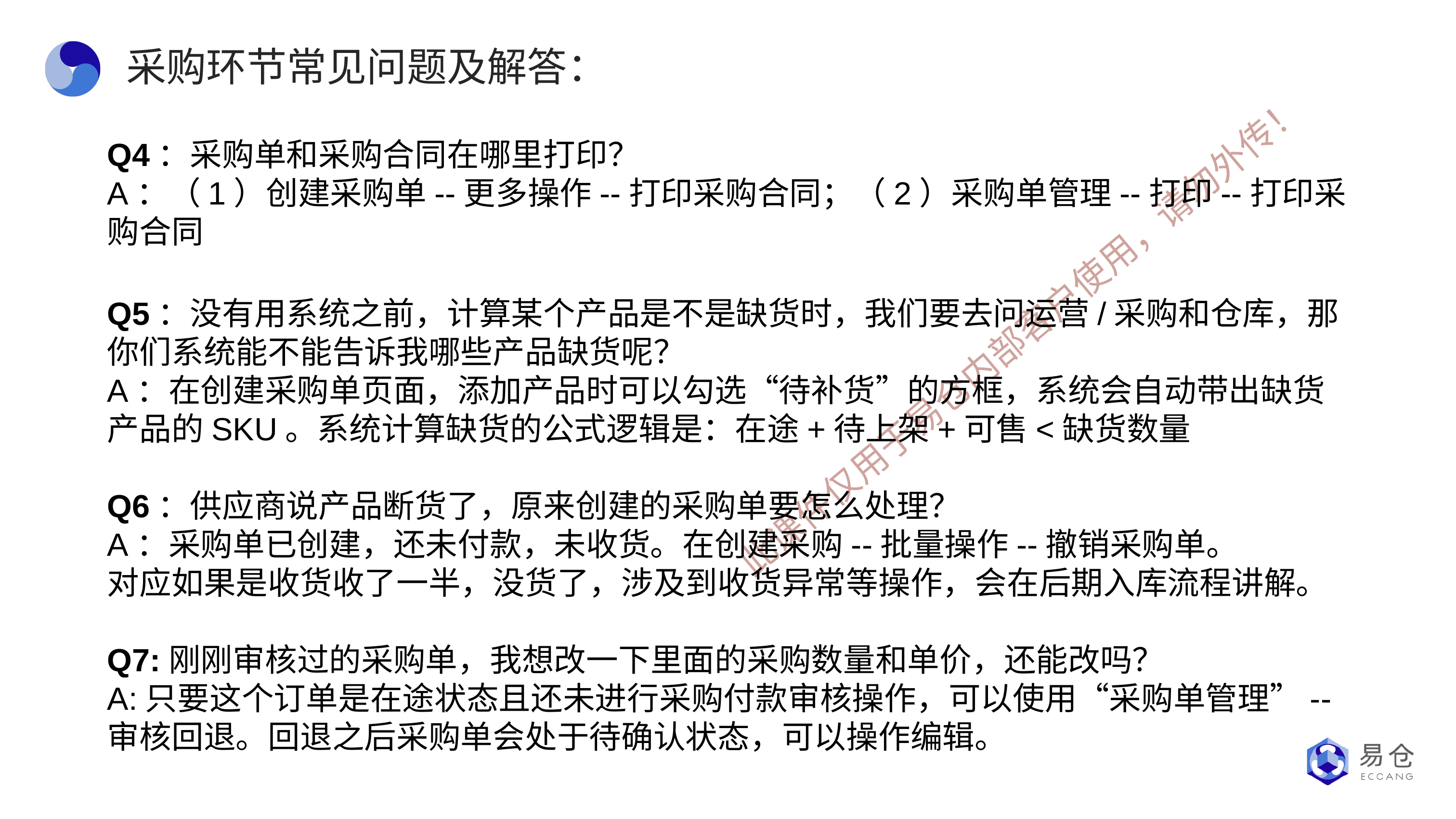

采购环节常见问题及解答：
Q4：采购单和采购合同在哪里打印？
A：（1）创建采购单--更多操作--打印采购合同；（2）采购单管理--打印--打印采购合同
Q5：没有用系统之前，计算某个产品是不是缺货时，我们要去问运营/采购和仓库，那你们系统能不能告诉我哪些产品缺货呢？
A：在创建采购单页面，添加产品时可以勾选“待补货”的方框，系统会自动带出缺货产品的SKU。系统计算缺货的公式逻辑是：在途+待上架+可售<缺货数量
Q6：供应商说产品断货了，原来创建的采购单要怎么处理？
A：采购单已创建，还未付款，未收货。在创建采购--批量操作--撤销采购单。
对应如果是收货收了一半，没货了，涉及到收货异常等操作，会在后期入库流程讲解。
Q7:刚刚审核过的采购单，我想改一下里面的采购数量和单价，还能改吗？
A:只要这个订单是在途状态且还未进行采购付款审核操作，可以使用“采购单管理”--审核回退。回退之后采购单会处于待确认状态，可以操作编辑。